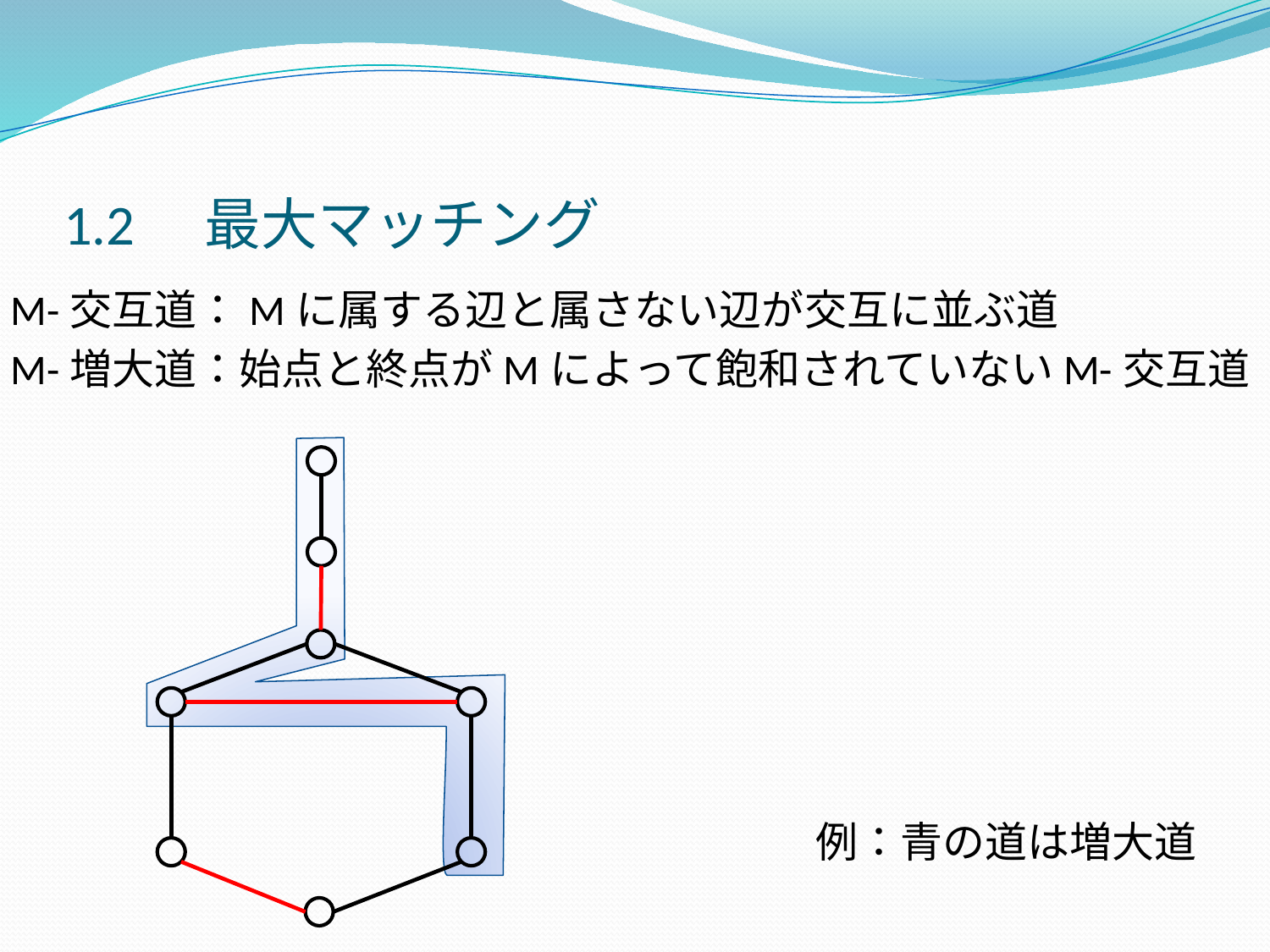

1.2　最大マッチング
M-交互道：Mに属する辺と属さない辺が交互に並ぶ道
M-増大道：始点と終点がMによって飽和されていないM-交互道

　　　　　　　　　　　　　　　　　　　例：青の道は増大道